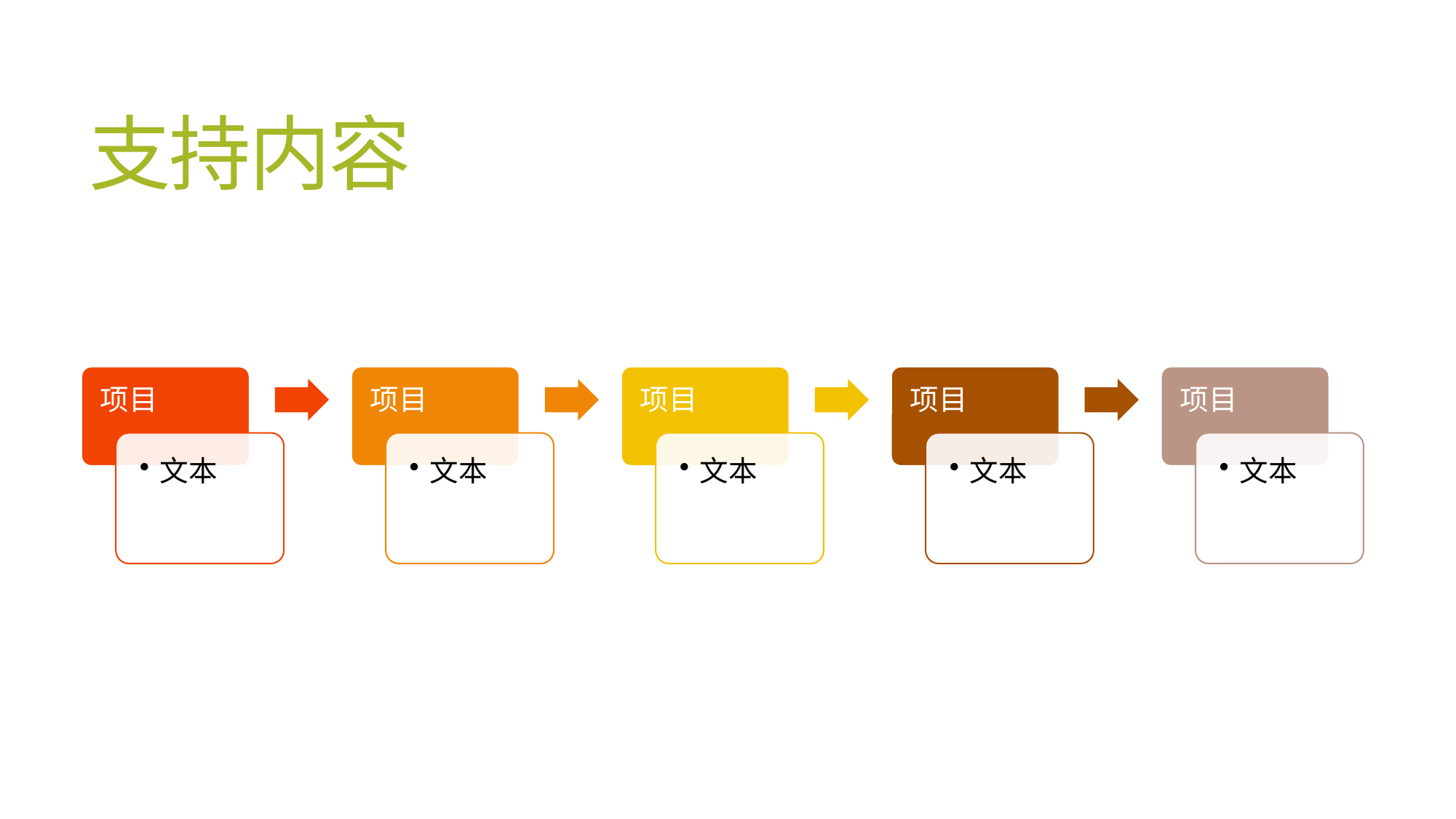

# 支持内容
项目
文本

项目
文本

项目
文本

项目
文本

项目
文本